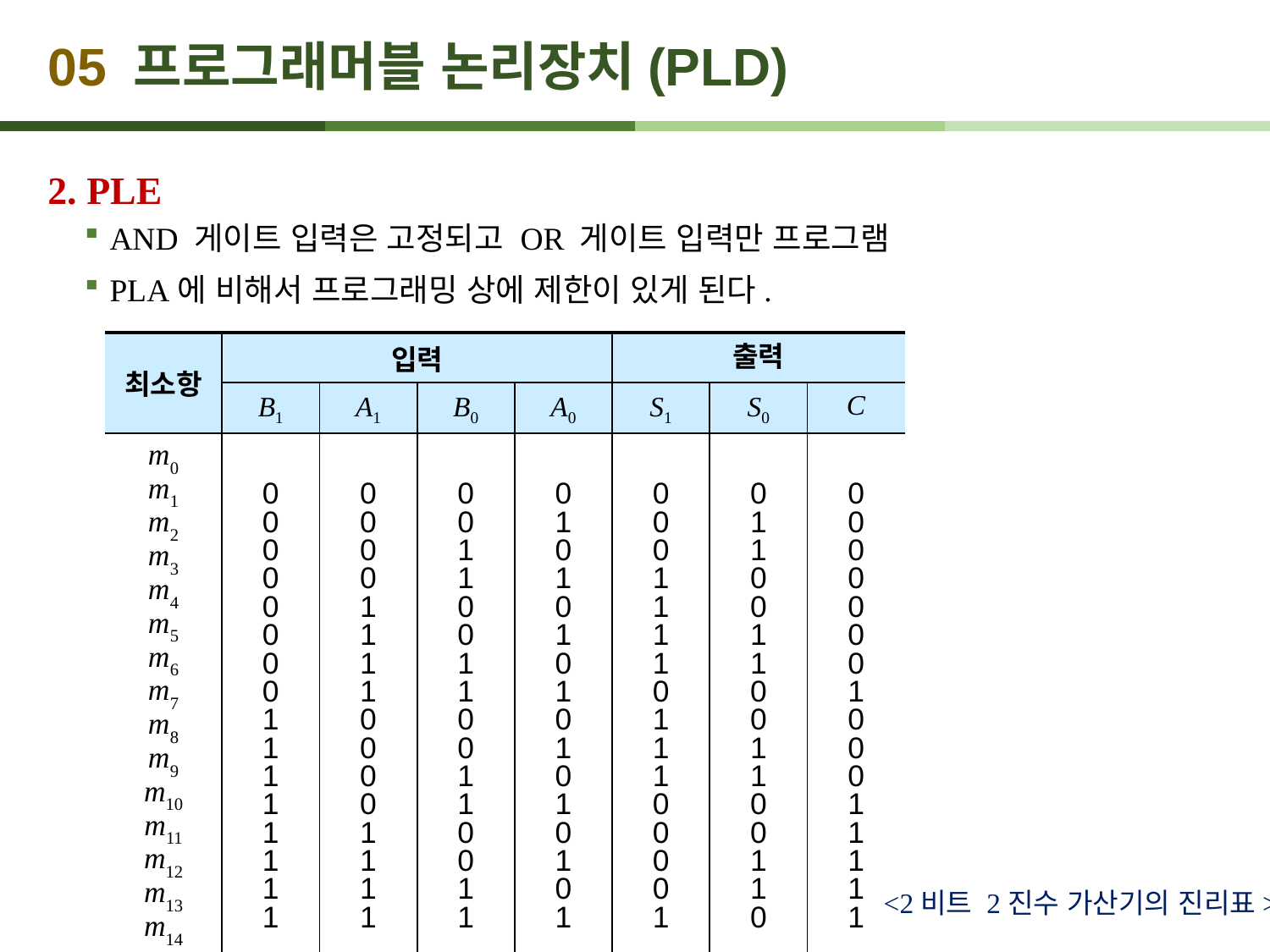

# 05 프로그래머블 논리장치(PLD)
2. PLE
AND 게이트 입력은 고정되고 OR 게이트 입력만 프로그램
PLA에 비해서 프로그래밍 상에 제한이 있게 된다.

| 최소항 | 입력 |  |  |  | 출력 |  |  |
| --- | --- | --- | --- | --- | --- | --- | --- |
|  | B1 | A1 | B0 | A0 | S1 | S0 | C |
| m0 m1 m2 m3 m4 m5 m6 m7 m8 m9 m10 m11 m12 m13 m14 m15 | 0 0 0 0 0 0 0 0 1 1 1 1 1 1 1 1 | 0 0 0 0 1 1 1 1 0 0 0 0 1 1 1 1 | 0 0 1 1 0 0 1 1 0 0 1 1 0 0 1 1 | 0 1 0 1 0 1 0 1 0 1 0 1 0 1 0 1 | 0 0 0 1 1 1 1 0 1 1 1 0 0 0 0 1 | 0 1 1 0 0 1 1 0 0 1 1 0 0 1 1 0 | 0 0 0 0 0 0 0 1 0 0 0 1 1 1 1 1 |
<2비트 2진수 가산기의 진리표>